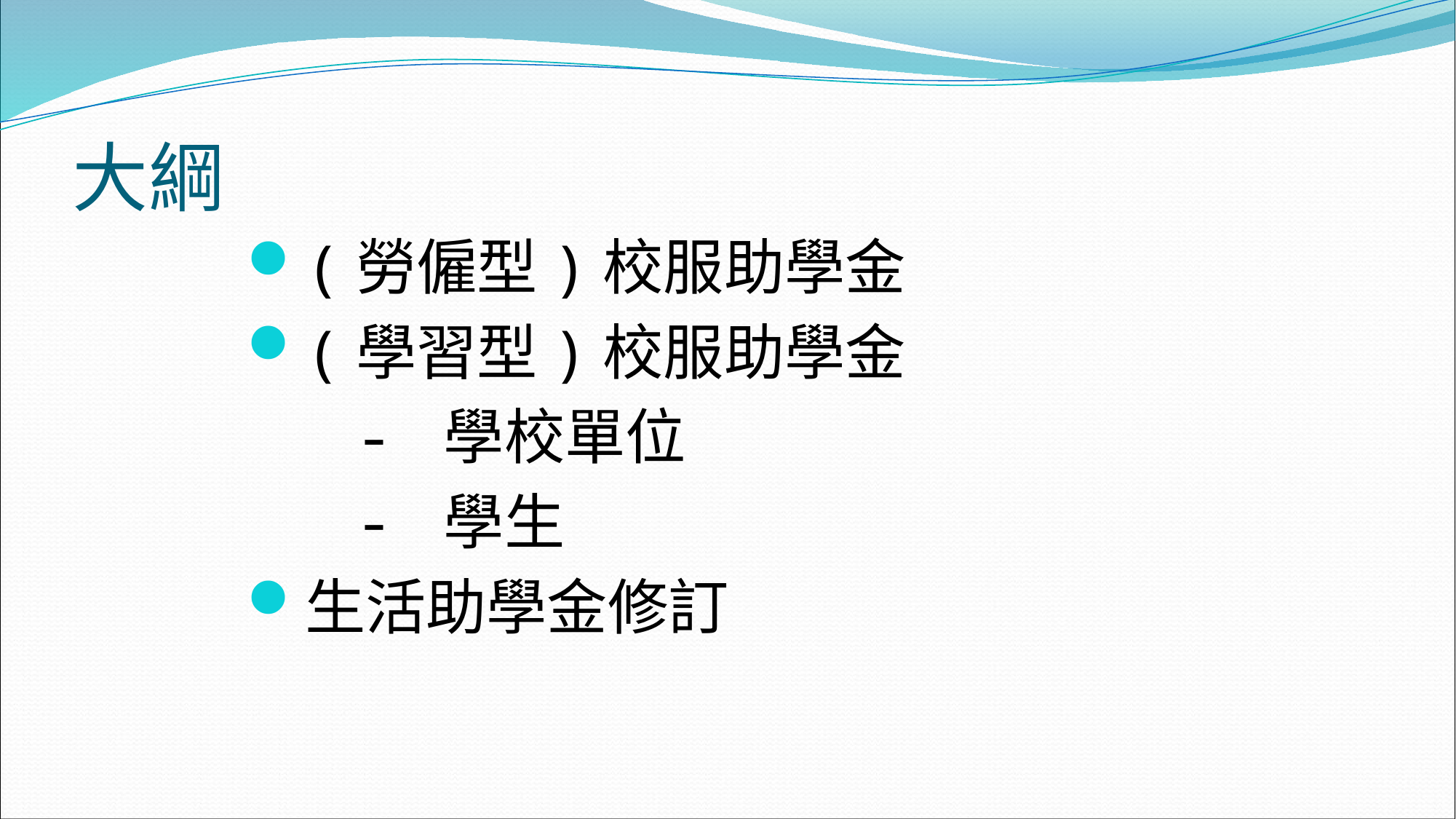

# 大綱
(勞僱型)校服助學金
(學習型)校服助學金
   - 學校單位
   - 學生
生活助學金修訂